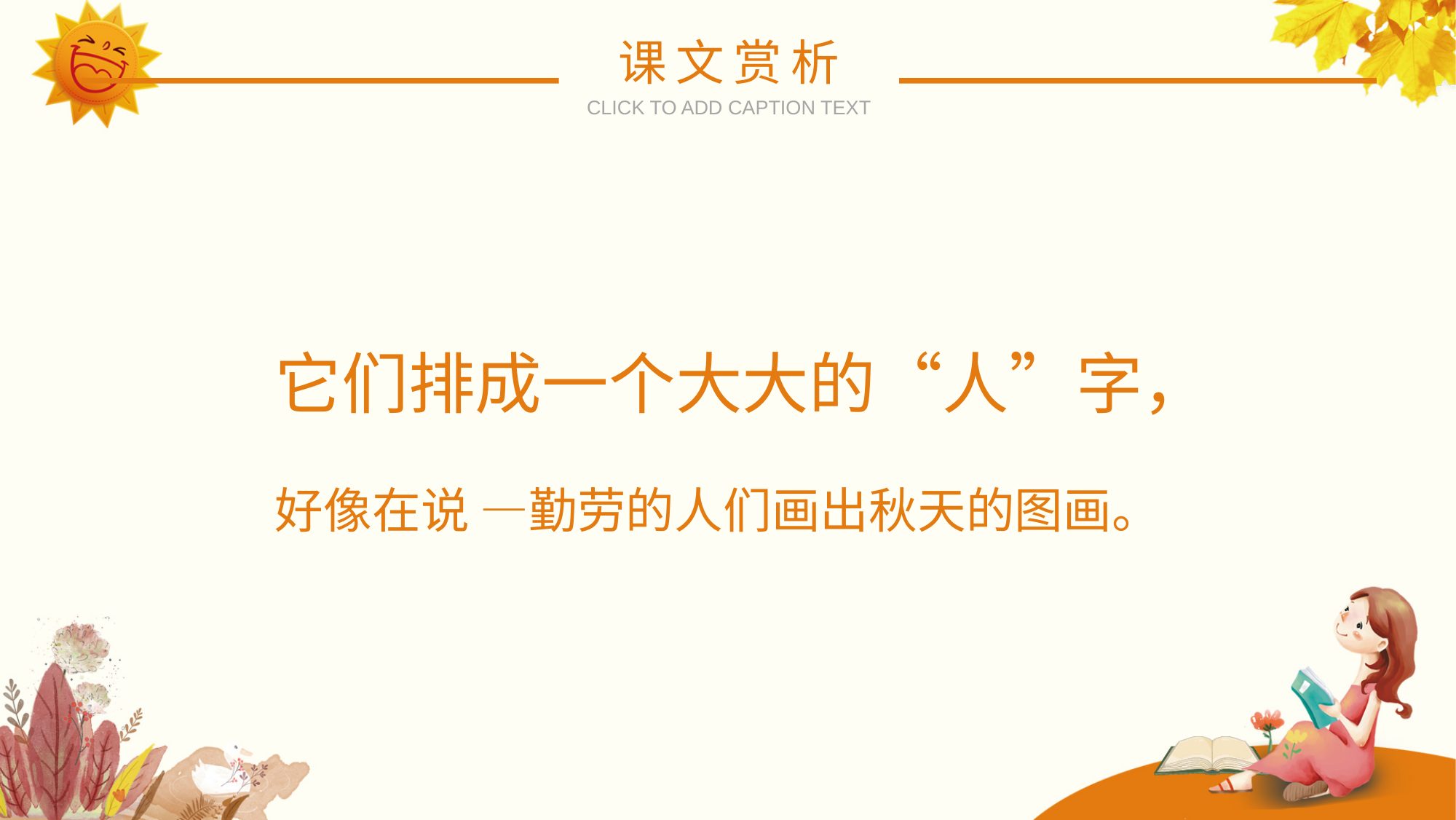

课文赏析

CLICK TO ADD CAPTION TEXT
它们排成一个大大的“人”字，好像在说 —勤劳的人们画出秋天的图画。